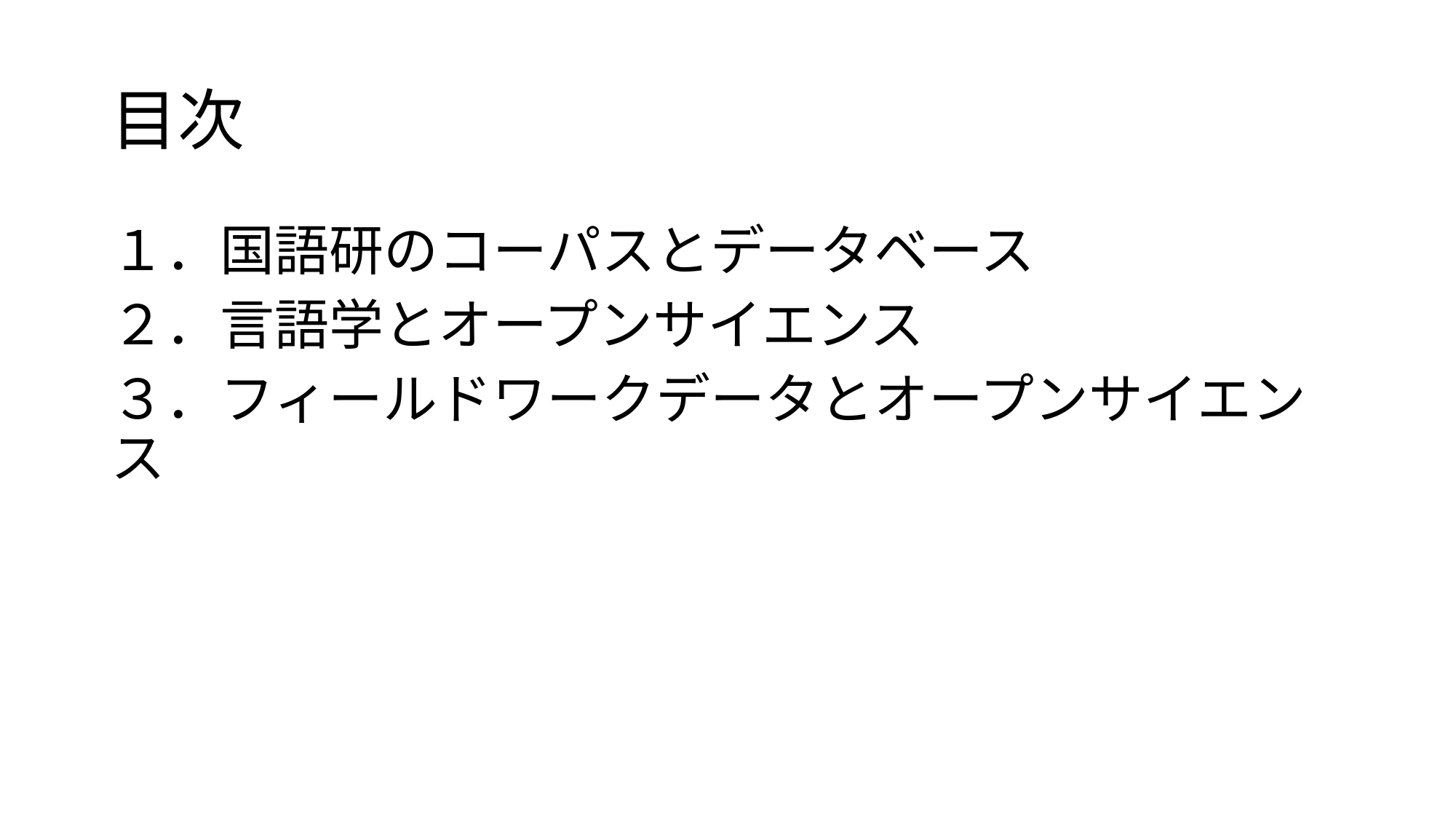

# 目次
１．国語研のコーパスとデータベース
２．言語学とオープンサイエンス
３．フィールドワークデータとオープンサイエンス